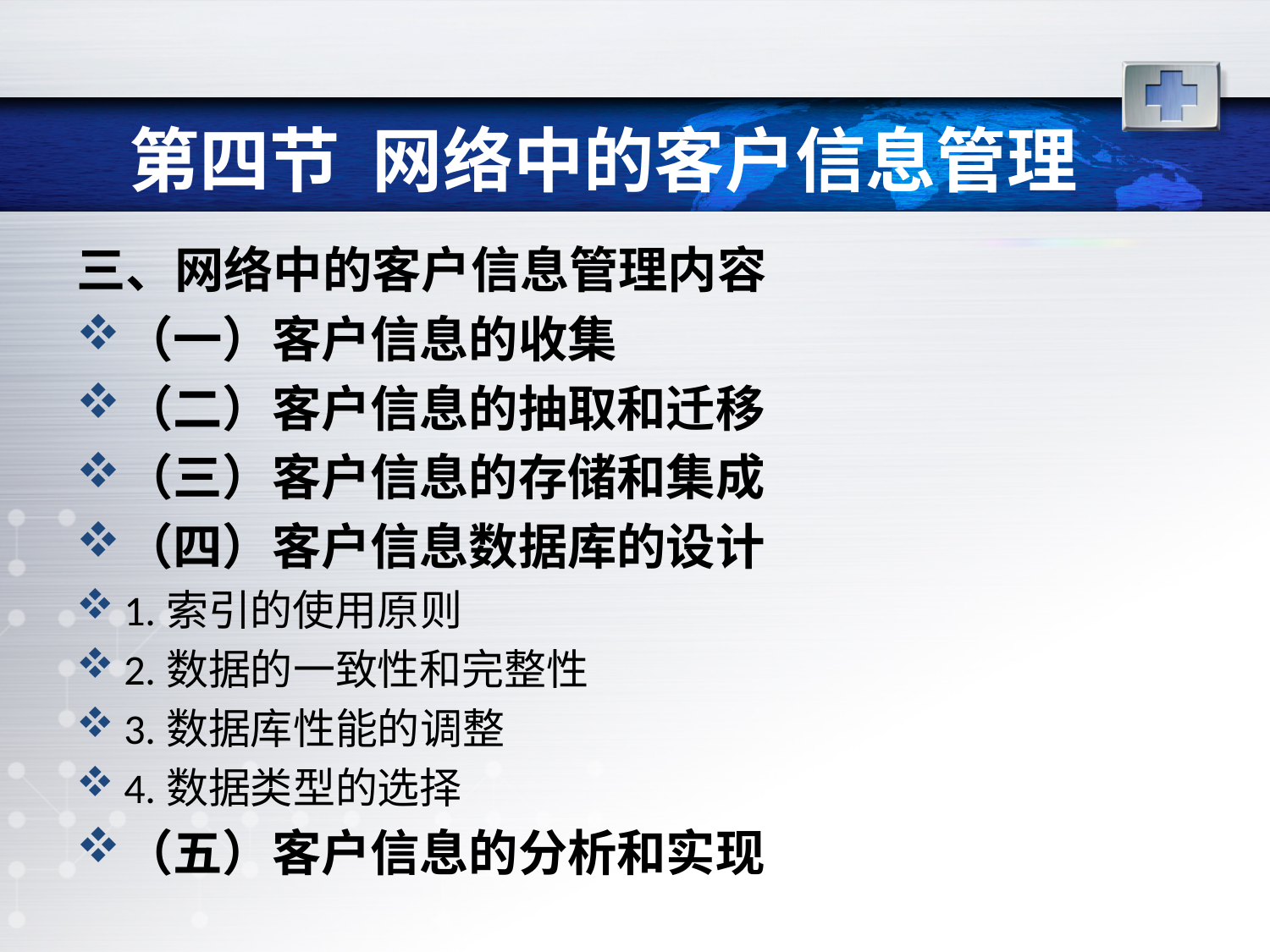

# 第四节  网络中的客户信息管理
三、网络中的客户信息管理内容
（一）客户信息的收集
（二）客户信息的抽取和迁移
（三）客户信息的存储和集成
（四）客户信息数据库的设计
1.索引的使用原则
2.数据的一致性和完整性
3.数据库性能的调整
4.数据类型的选择
（五）客户信息的分析和实现